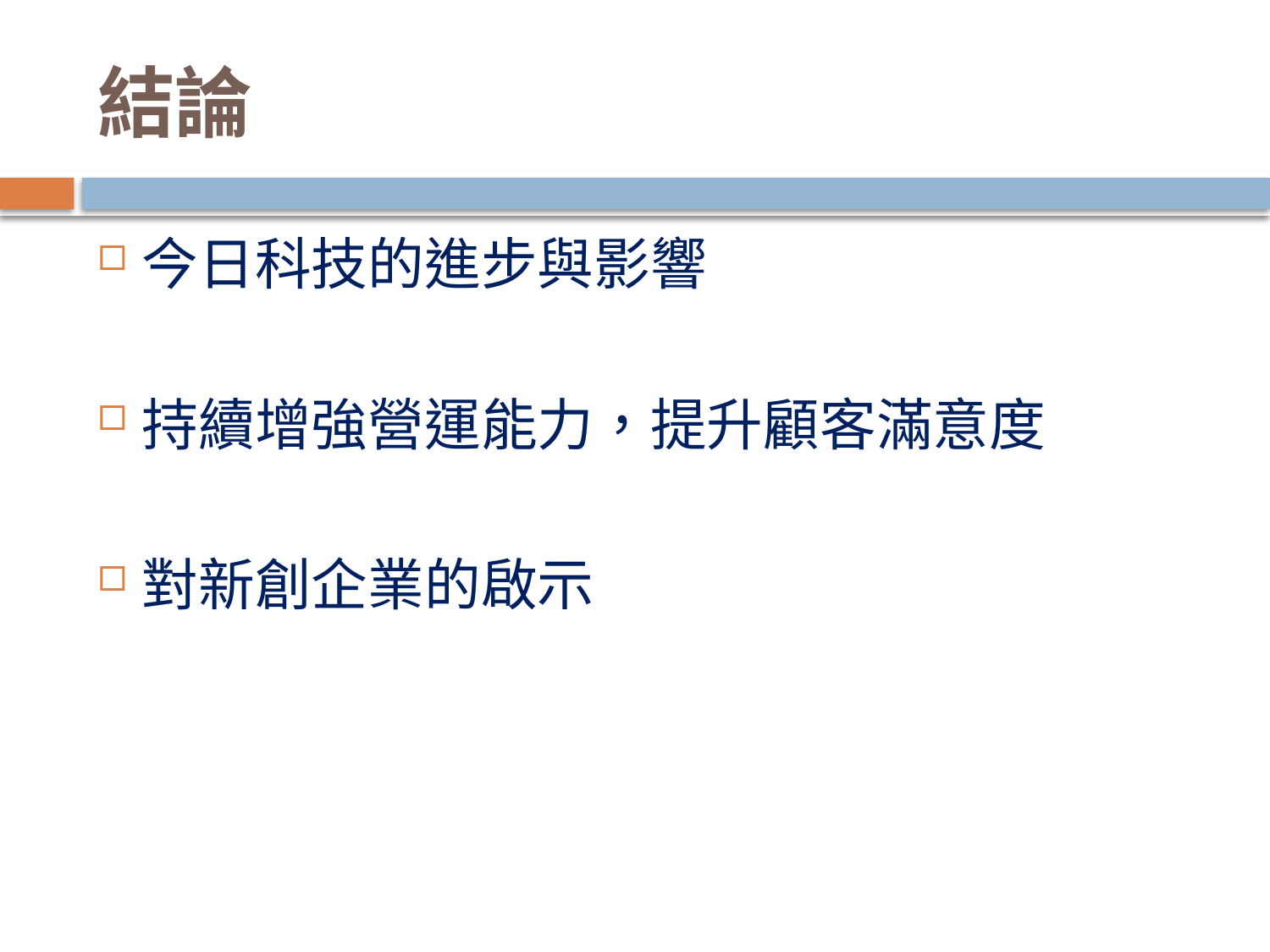

# 結論
今日科技的進步與影響

持續增強營運能力，提升顧客滿意度

對新創企業的啟示